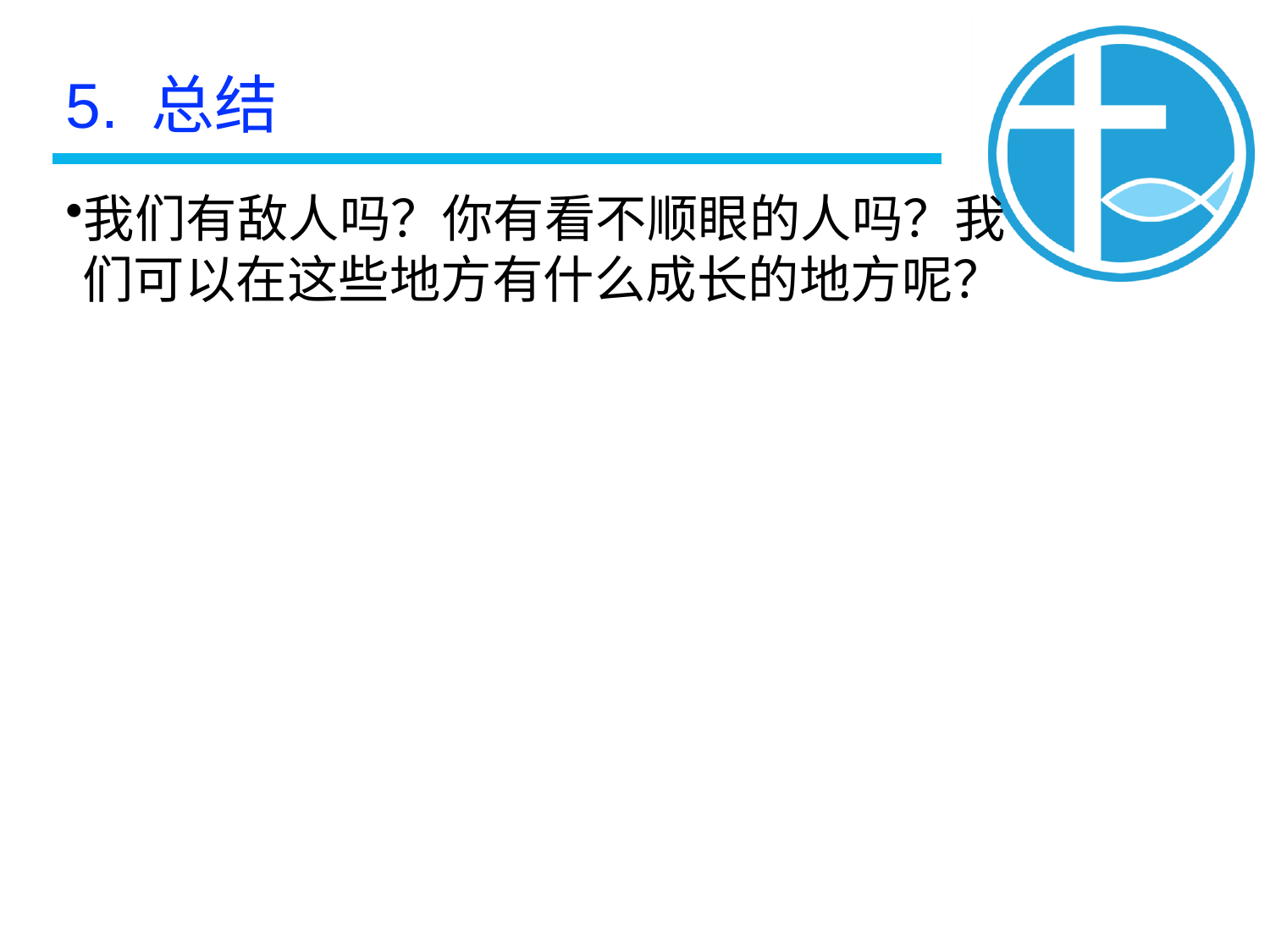

5. 总结
我们有敌人吗？你有看不顺眼的人吗？我们可以在这些地方有什么成长的地方呢？